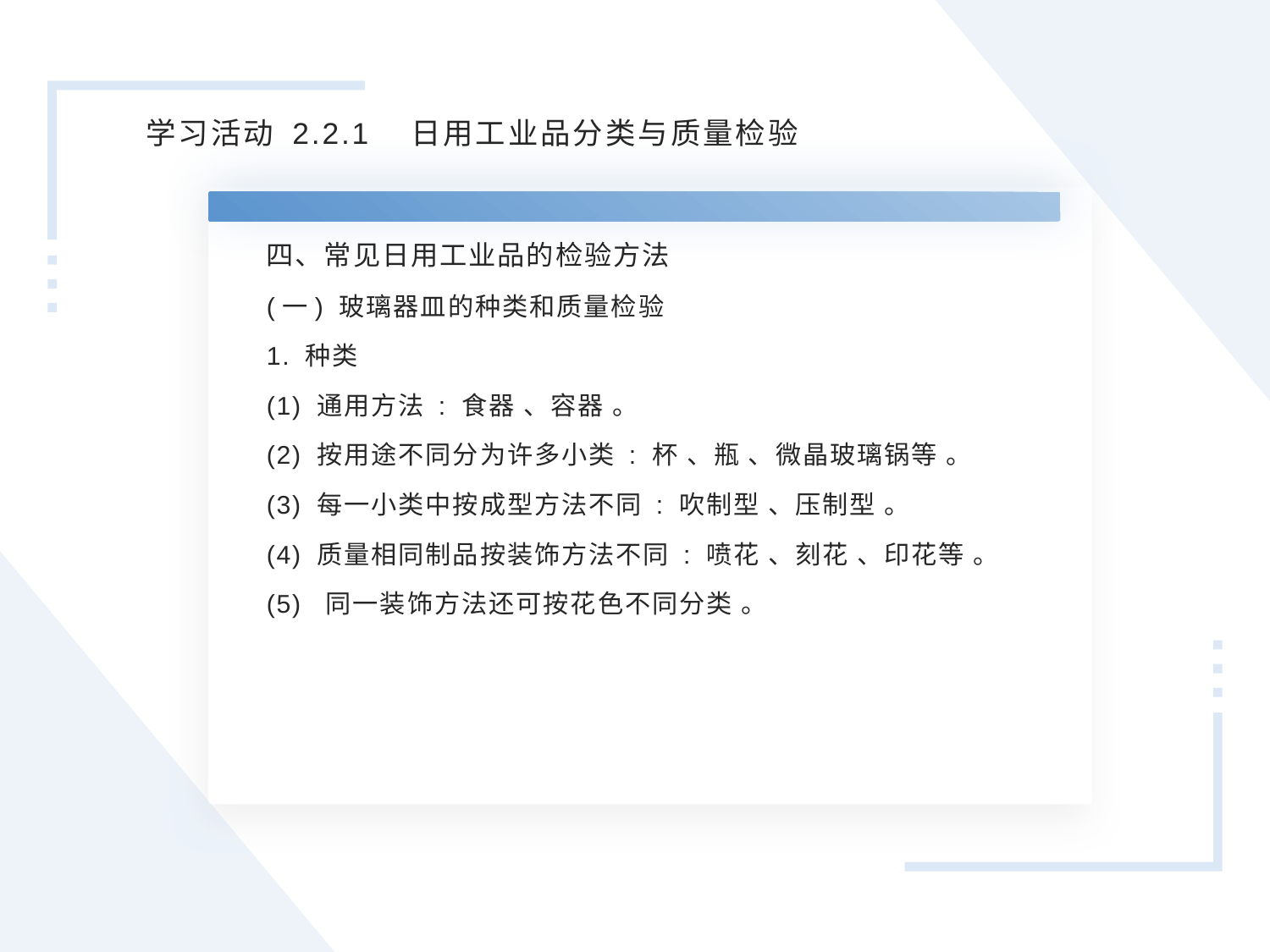

学习活动 2.2.1   日用工业品分类与质量检验

四、常见日用工业品的检验方法
(一) 玻璃器皿的种类和质量检验
1. 种类
(1) 通用方法 : 食器 、容器 。
(2) 按用途不同分为许多小类 : 杯 、瓶 、微晶玻璃锅等 。
(3) 每一小类中按成型方法不同 : 吹制型 、压制型 。
(4) 质量相同制品按装饰方法不同 : 喷花 、刻花 、印花等 。
(5)  同一装饰方法还可按花色不同分类 。